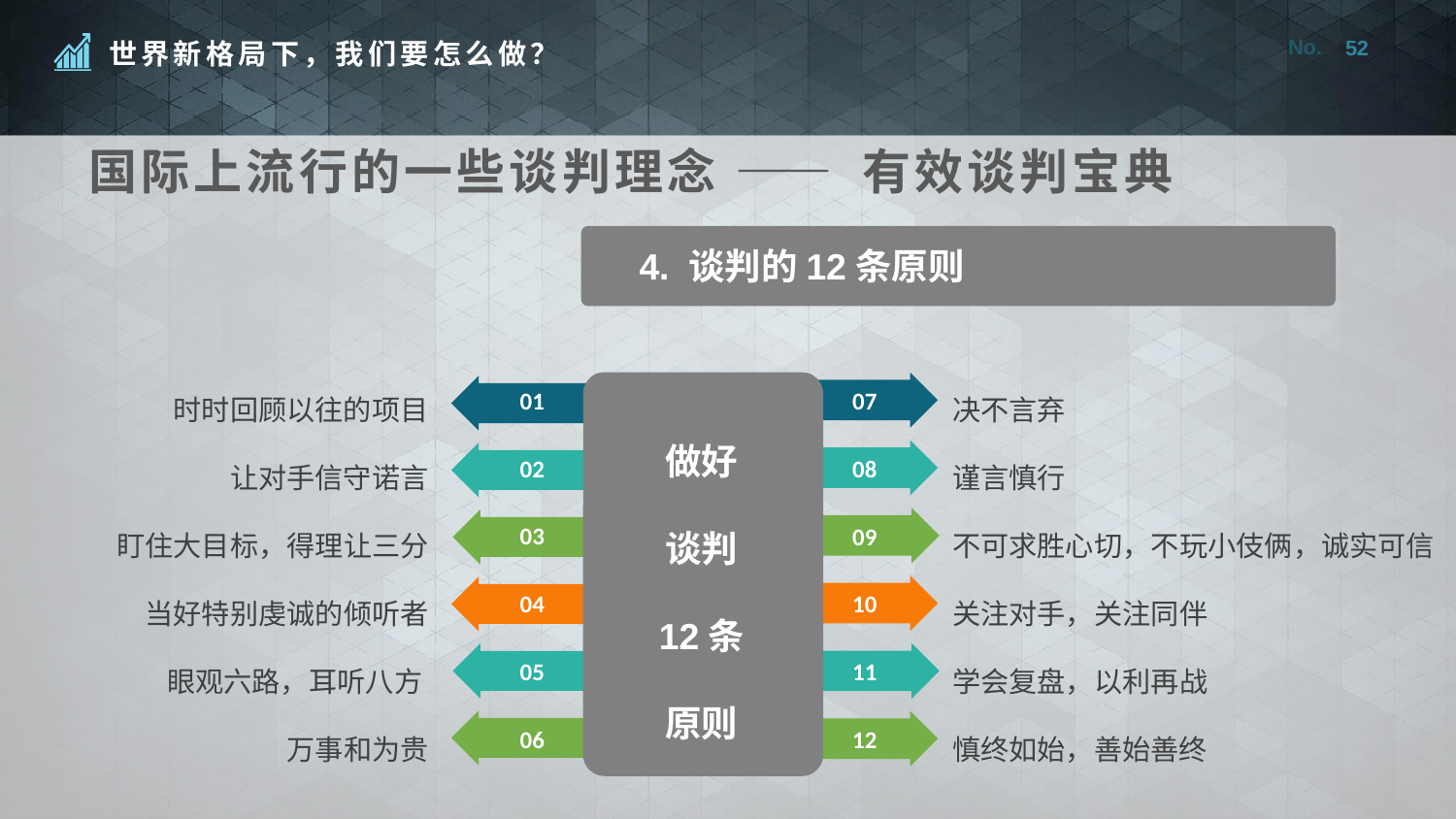

52
国际上流行的一些谈判理念 ——  有效谈判宝典

4. 谈判的12条原则
时时回顾以往的项目
让对手信守诺言
盯住大目标，得理让三分
当好特别虔诚的倾听者
眼观六路，耳听八方
万事和为贵
决不言弃
谨言慎行
不可求胜心切，不玩小伎俩，诚实可信
关注对手，关注同伴
学会复盘，以利再战
慎终如始，善始善终

01
07
做好
谈判
12条
原则

02
08

03
09

04
10

05
11

06
12